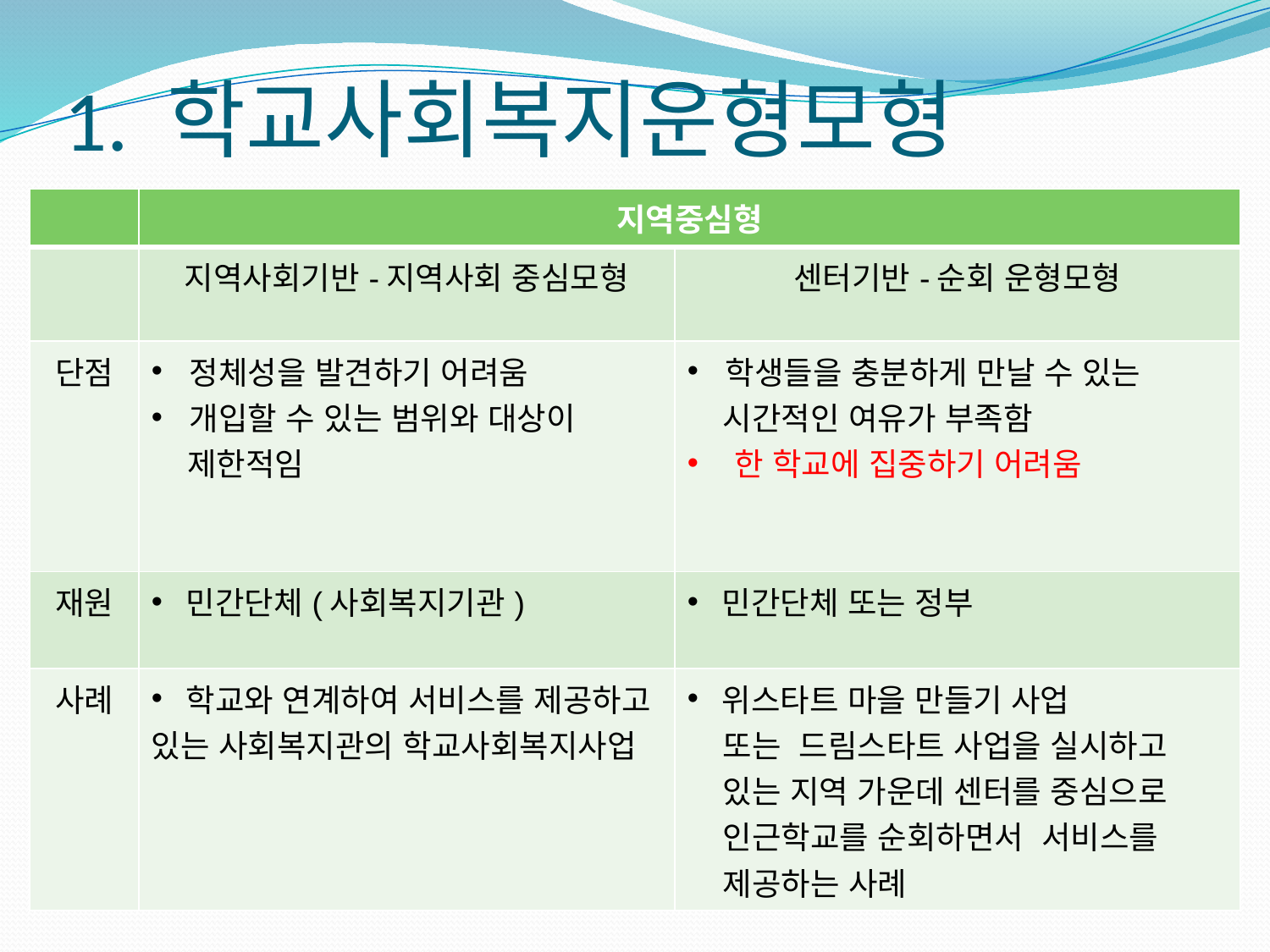

# 1. 학교사회복지운형모형
|  | 지역중심형 |  |
| --- | --- | --- |
|  | 지역사회기반-지역사회 중심모형 | 센터기반-순회 운형모형 |
| 단점 | 정체성을 발견하기 어려움 개입할 수 있는 범위와 대상이 제한적임 | 학생들을 충분하게 만날 수 있는 시간적인 여유가 부족함 한 학교에 집중하기 어려움 |
| 재원 | 민간단체(사회복지기관) | 민간단체 또는 정부 |
| 사례 | 학교와 연계하여 서비스를 제공하고 있는 사회복지관의 학교사회복지사업 | 위스타트 마을 만들기 사업 또는 드림스타트 사업을 실시하고 있는 지역 가운데 센터를 중심으로 인근학교를 순회하면서 서비스를 제공하는 사례 |